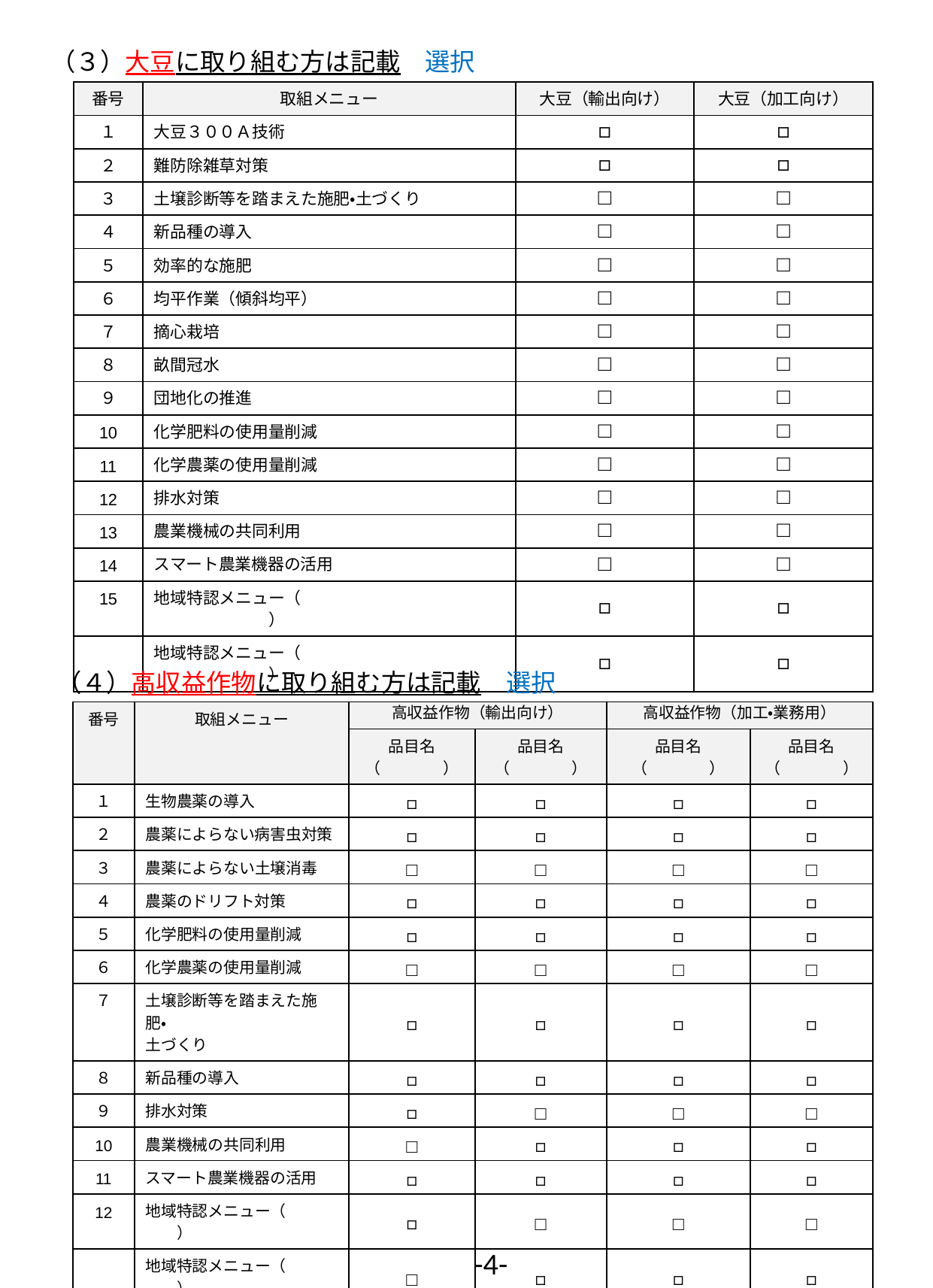

（３）大豆に取り組む方は記載　選択
| 番号 | 取組メニュー | 大豆（輸出向け） | 大豆（加工向け） |
| --- | --- | --- | --- |
| １ | 大豆３００Ａ技術 | □ | □ |
| ２ | 難防除雑草対策 | □ | □ |
| ３ | 土壌診断等を踏まえた施肥・土づくり | □ | □ |
| ４ | 新品種の導入 | □ | □ |
| ５ | 効率的な施肥 | □ | □ |
| ６ | 均平作業（傾斜均平） | □ | □ |
| ７ | 摘心栽培 | □ | □ |
| ８ | 畝間冠水 | □ | □ |
| ９ | 団地化の推進 | □ | □ |
| 10 | 化学肥料の使用量削減 | □ | □ |
| 11 | 化学農薬の使用量削減 | □ | □ |
| 12 | 排水対策 | □ | □ |
| 13 | 農業機械の共同利用 | □ | □ |
| 14 | スマート農業機器の活用 | □ | □ |
| 15 | 地域特認メニュー（　　　　　　　　　　　　　　　　　　　） | □ | □ |
|  | 地域特認メニュー（　　　　　　　　　　　　　　　　　　　） | □ | □ |
（４）高収益作物に取り組む方は記載　選択
| 番号 | 取組メニュー | 高収益作物（輸出向け） |  | 高収益作物（加工・業務用） |  |
| --- | --- | --- | --- | --- | --- |
|  |  | 品目名 （　　　　） | 品目名 （　　　　） | 品目名 （　　　　） | 品目名 （　　　　） |
| １ | 生物農薬の導入 | □ | □ | □ | □ |
| ２ | 農薬によらない病害虫対策 | □ | □ | □ | □ |
| ３ | 農薬によらない土壌消毒 | □ | □ | □ | □ |
| ４ | 農薬のドリフト対策 | □ | □ | □ | □ |
| ５ | 化学肥料の使用量削減 | □ | □ | □ | □ |
| ６ | 化学農薬の使用量削減 | □ | □ | □ | □ |
| ７ | 土壌診断等を踏まえた施肥・ 土づくり | □ | □ | □ | □ |
| ８ | 新品種の導入 | □ | □ | □ | □ |
| ９ | 排水対策 | □ | □ | □ | □ |
| 10 | 農業機械の共同利用 | □ | □ | □ | □ |
| 11 | スマート農業機器の活用 | □ | □ | □ | □ |
| 12 | 地域特認メニュー（　　　　　） | □ | □ | □ | □ |
|  | 地域特認メニュー（　　　　　） | □ | □ | □ | □ |

-4-